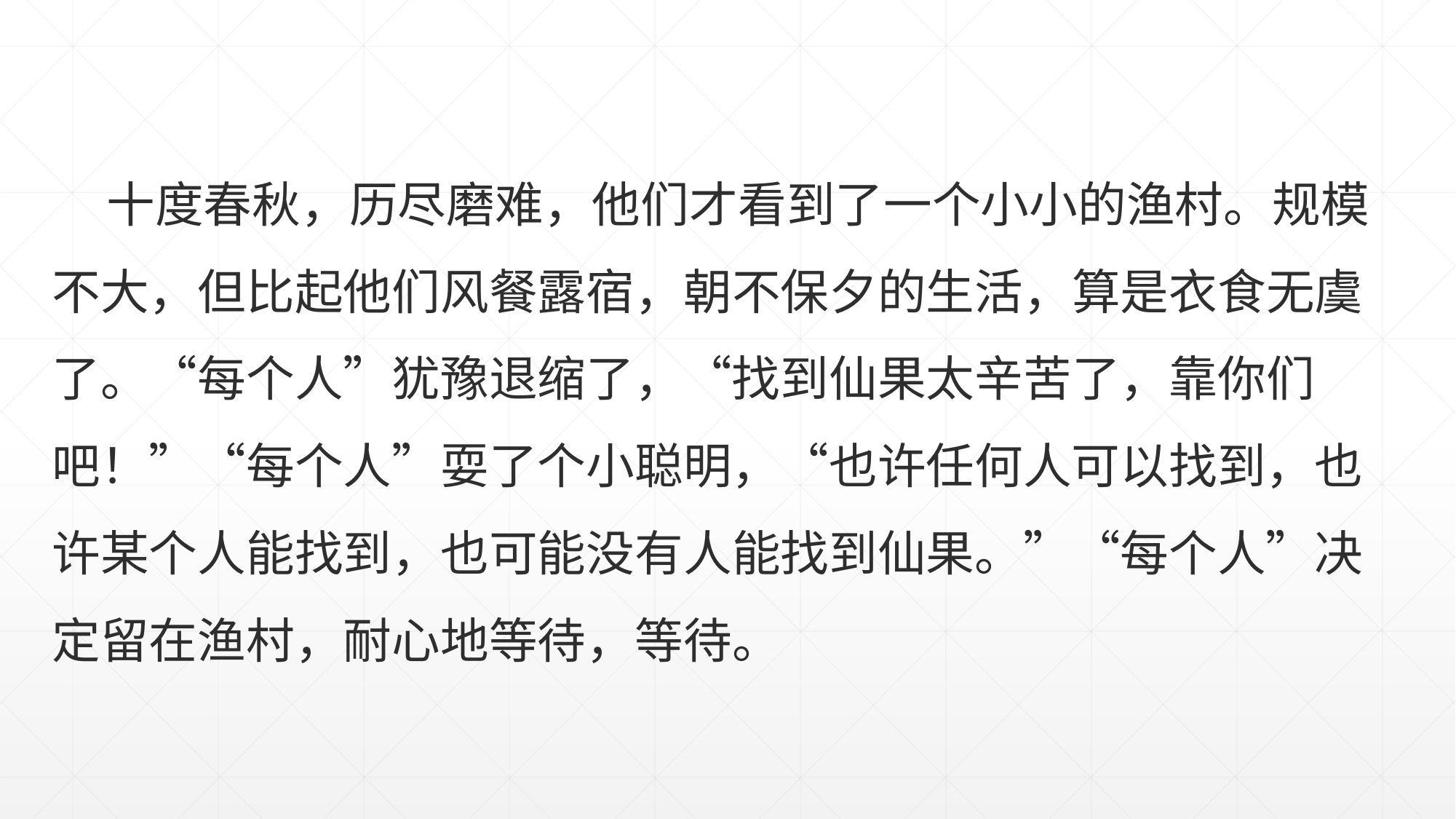

十度春秋，历尽磨难，他们才看到了一个小小的渔村。规模不大，但比起他们风餐露宿，朝不保夕的生活，算是衣食无虞了。“每个人”犹豫退缩了，“找到仙果太辛苦了，靠你们吧！”“每个人”耍了个小聪明，“也许任何人可以找到，也许某个人能找到，也可能没有人能找到仙果。”“每个人”决定留在渔村，耐心地等待，等待。